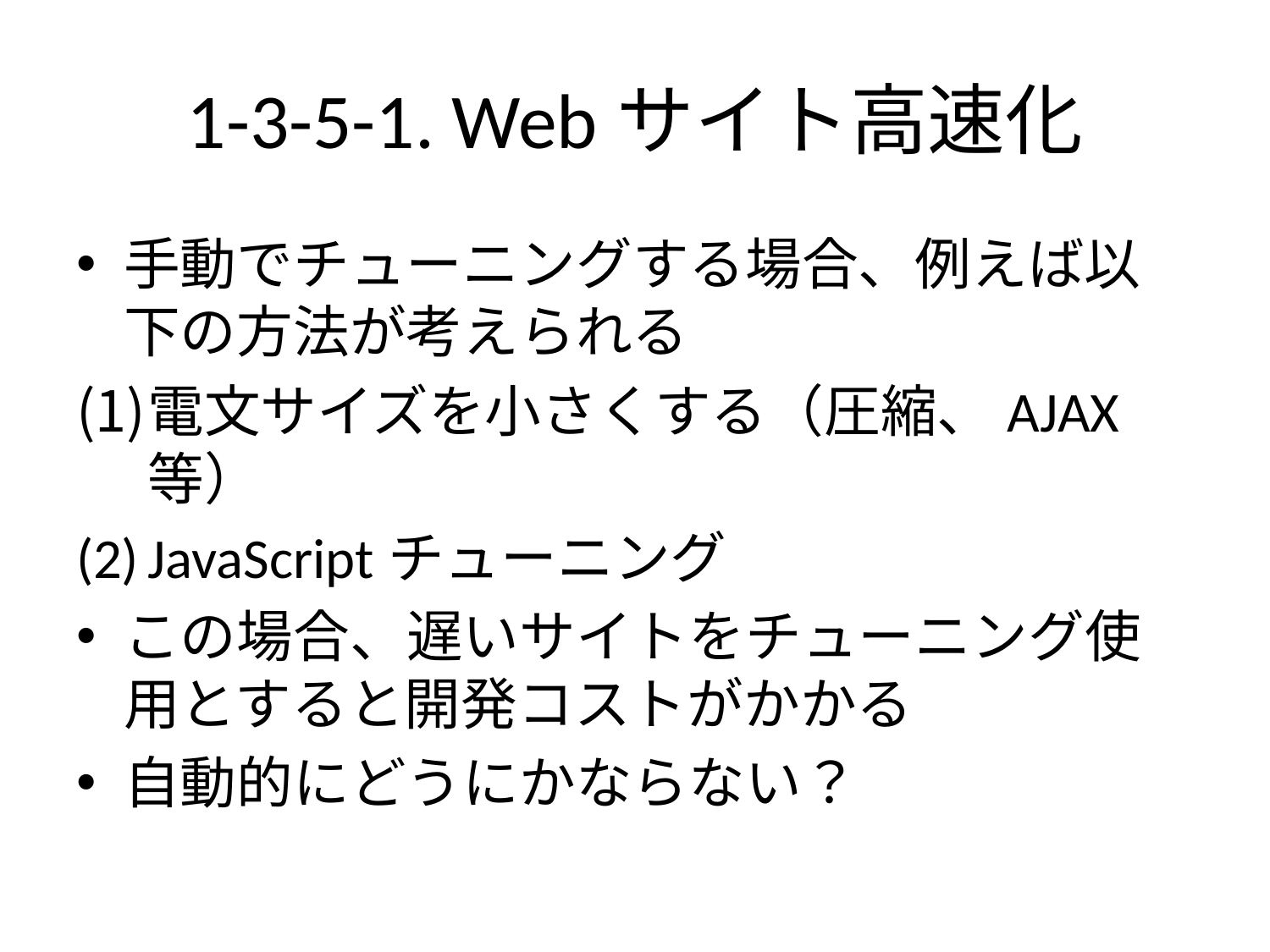

# 1-3-5-1. Webサイト高速化
手動でチューニングする場合、例えば以下の方法が考えられる
電文サイズを小さくする（圧縮、AJAX等）
JavaScriptチューニング
この場合、遅いサイトをチューニング使用とすると開発コストがかかる
自動的にどうにかならない？